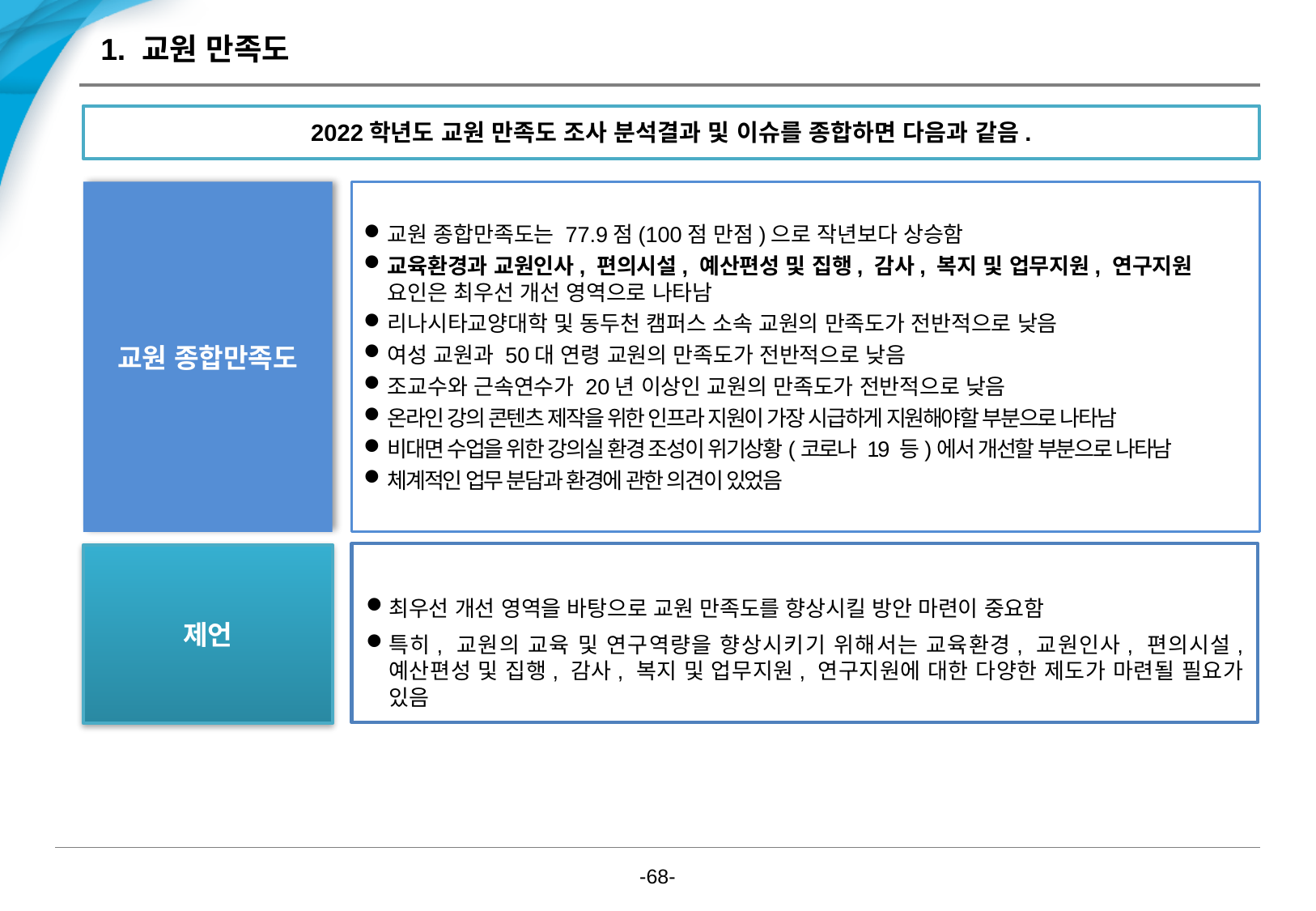

# 1. 교원 만족도

2022학년도 교원 만족도 조사 분석결과 및 이슈를 종합하면 다음과 같음.
교원 종합만족도
교원 종합만족도는 77.9점(100점 만점)으로 작년보다 상승함
교육환경과 교원인사, 편의시설, 예산편성 및 집행, 감사, 복지 및 업무지원, 연구지원  요인은 최우선 개선 영역으로 나타남
리나시타교양대학 및 동두천 캠퍼스 소속 교원의 만족도가 전반적으로 낮음
여성 교원과 50대 연령 교원의 만족도가 전반적으로 낮음
조교수와 근속연수가 20년 이상인 교원의 만족도가 전반적으로 낮음
온라인 강의 콘텐츠 제작을 위한 인프라 지원이 가장 시급하게 지원해야할 부분으로 나타남
비대면 수업을 위한 강의실 환경 조성이 위기상황(코로나 19 등)에서 개선할 부분으로 나타남
체계적인 업무 분담과 환경에 관한 의견이 있었음
최우선 개선 영역을 바탕으로 교원 만족도를 향상시킬 방안 마련이 중요함
특히, 교원의 교육 및 연구역량을 향상시키기 위해서는 교육환경, 교원인사, 편의시설, 예산편성 및 집행, 감사, 복지 및 업무지원, 연구지원에 대한 다양한 제도가 마련될 필요가 있음
제언
-68-